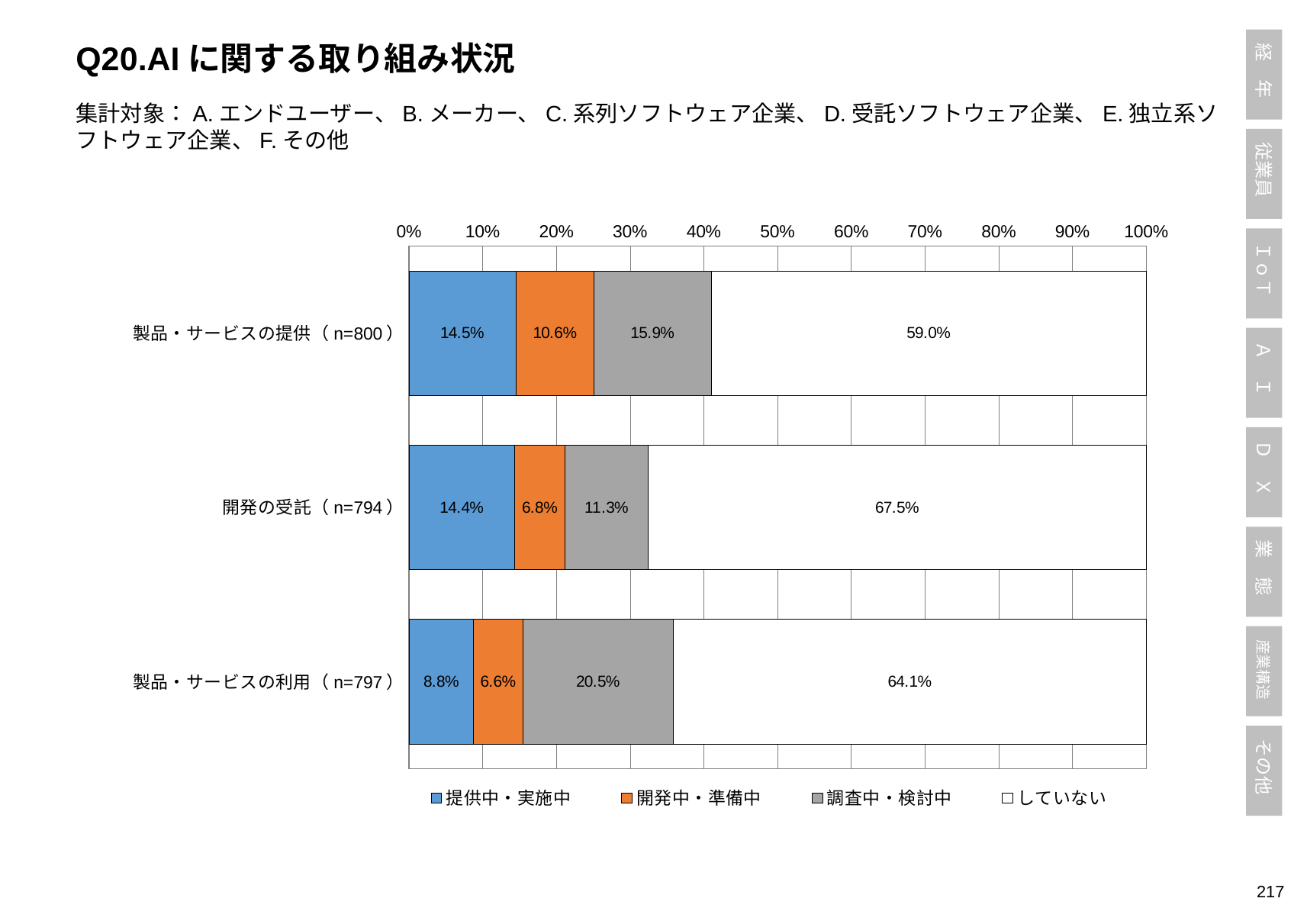

Q20.AIに関する取り組み状況
集計対象：A.エンドユーザー、B.メーカー、C.系列ソフトウェア企業、D.受託ソフトウェア企業、E.独立系ソフトウェア企業、F.その他

### Chart

| Category | 提供中・実施中 | 開発中・準備中 | 調査中・検討中 | していない |
|---|---|---|---|---|
| 製品・サービスの提供（n=800） | 0.145 | 0.10625 | 0.15875 | 0.59 |
| 開発の受託（n=794） | 0.14357682619647355 | 0.06801007556675064 | 0.11335012594458438 | 0.6750629722921915 |
| 製品・サービスの利用（n=797） | 0.08782936010037641 | 0.06649937264742785 | 0.20451693851944794 | 0.6411543287327478 |
217